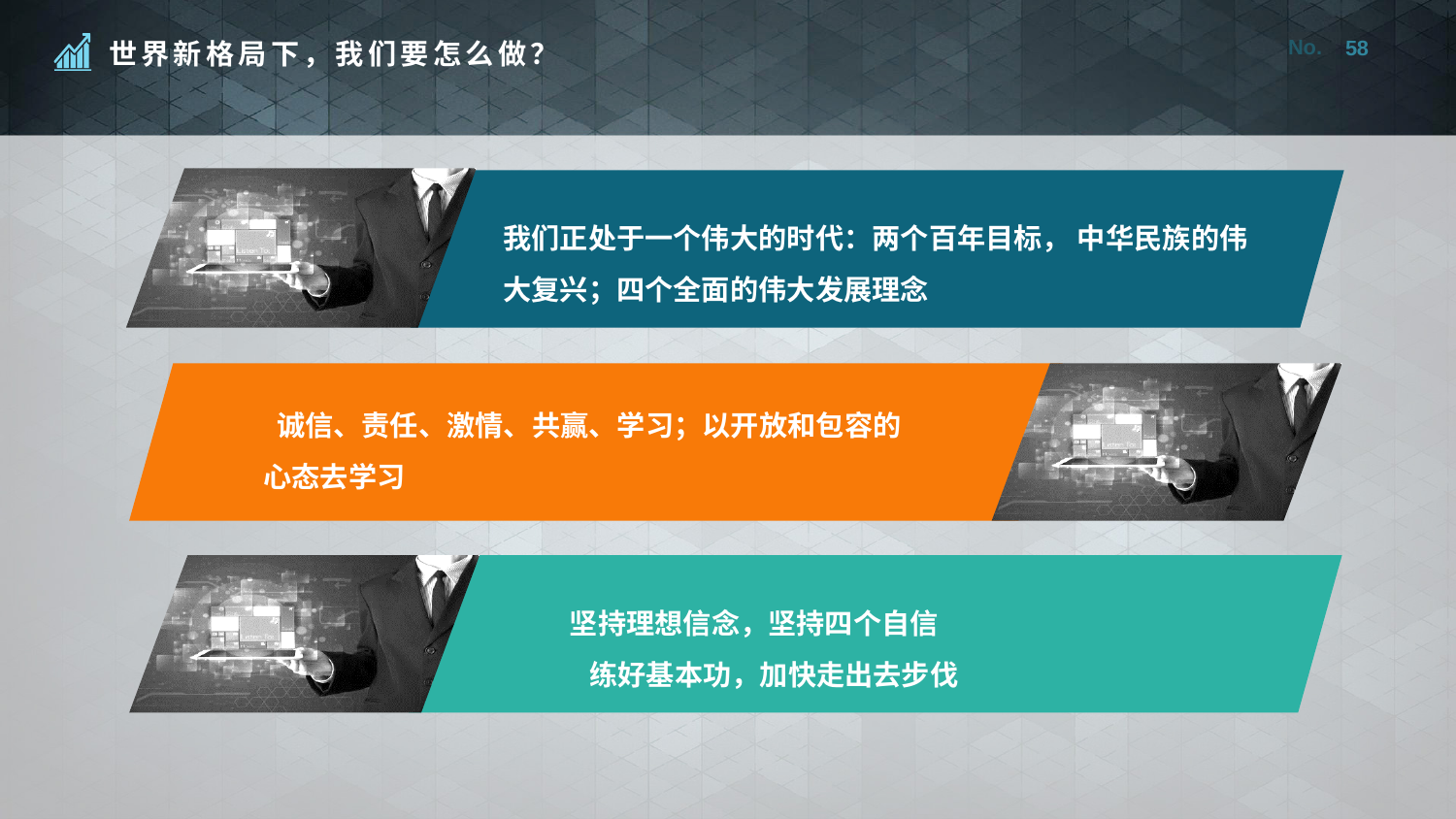

58

我们正处于一个伟大的时代：两个百年目标， 中华民族的伟大复兴；四个全面的伟大发展理念

 诚信、责任、激情、共赢、学习；以开放和包容的心态去学习

 坚持理想信念，坚持四个自信
    练好基本功，加快走出去步伐